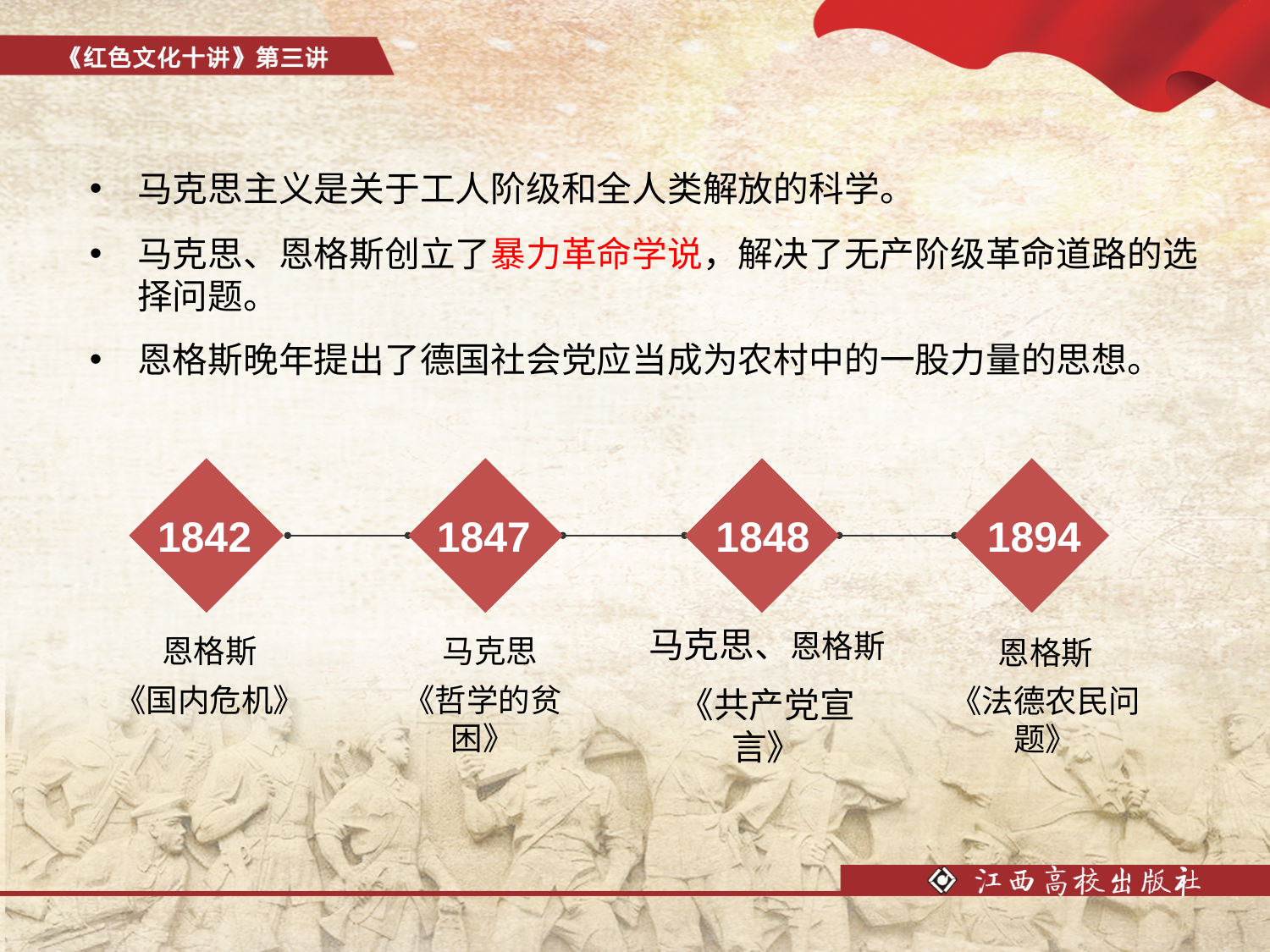

马克思主义是关于工人阶级和全人类解放的科学。
马克思、恩格斯创立了暴力革命学说，解决了无产阶级革命道路的选择问题。
恩格斯晚年提出了德国社会党应当成为农村中的一股力量的思想。

1842

1847

1848

1894
马克思、恩格斯
《共产党宣言》

恩格斯
《国内危机》
 马克思
《哲学的贫困》
恩格斯
《法德农民问题》